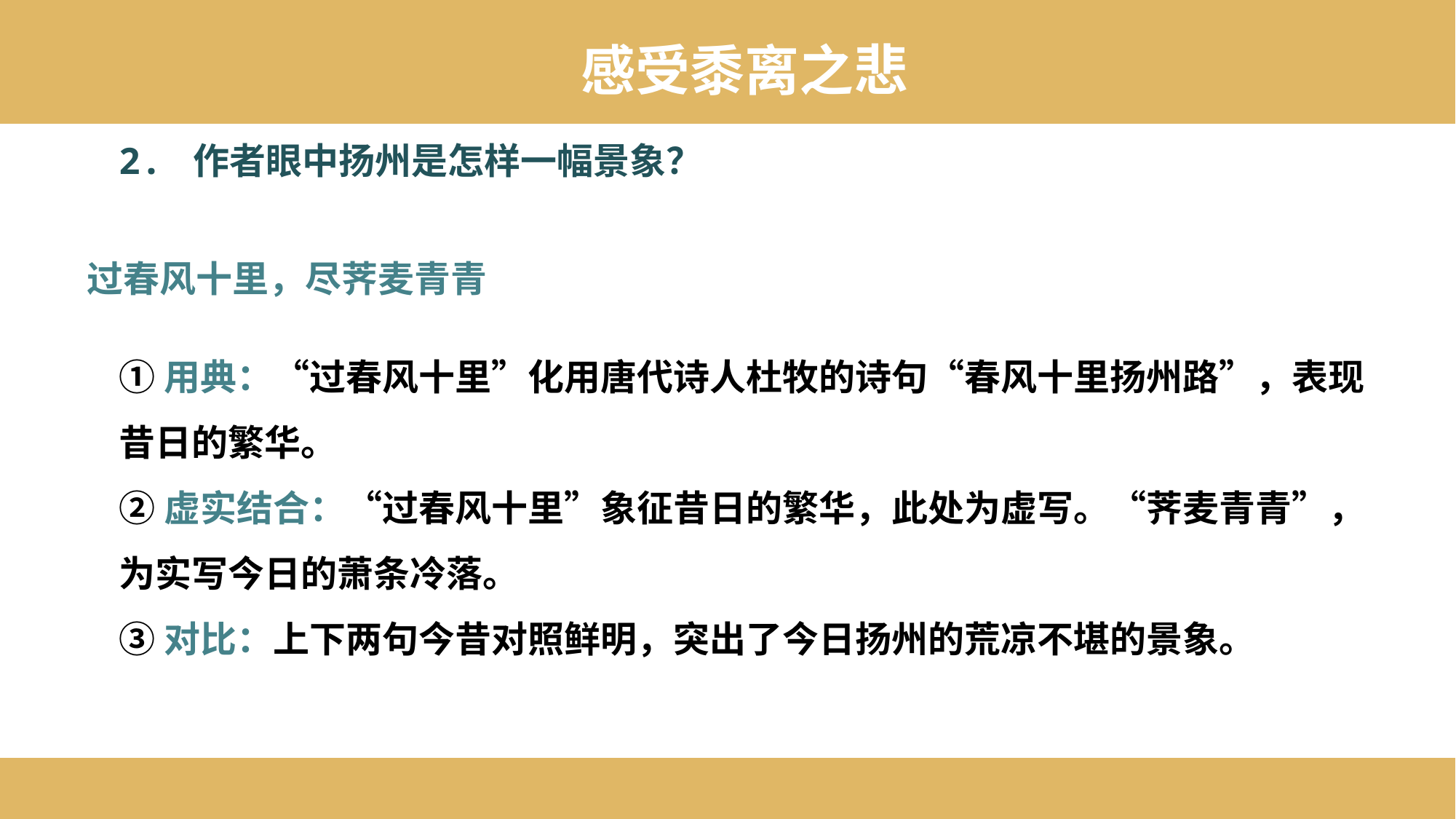

感受黍离之悲

2. 作者眼中扬州是怎样一幅景象？
过春风十里，尽荠麦青青

①用典：“过春风十里”化用唐代诗人杜牧的诗句“春风十里扬州路”，表现昔日的繁华。
②虚实结合：“过春风十里”象征昔日的繁华，此处为虚写。“荠麦青青”，为实写今日的萧条冷落。
③对比：上下两句今昔对照鲜明，突出了今日扬州的荒凉不堪的景象。